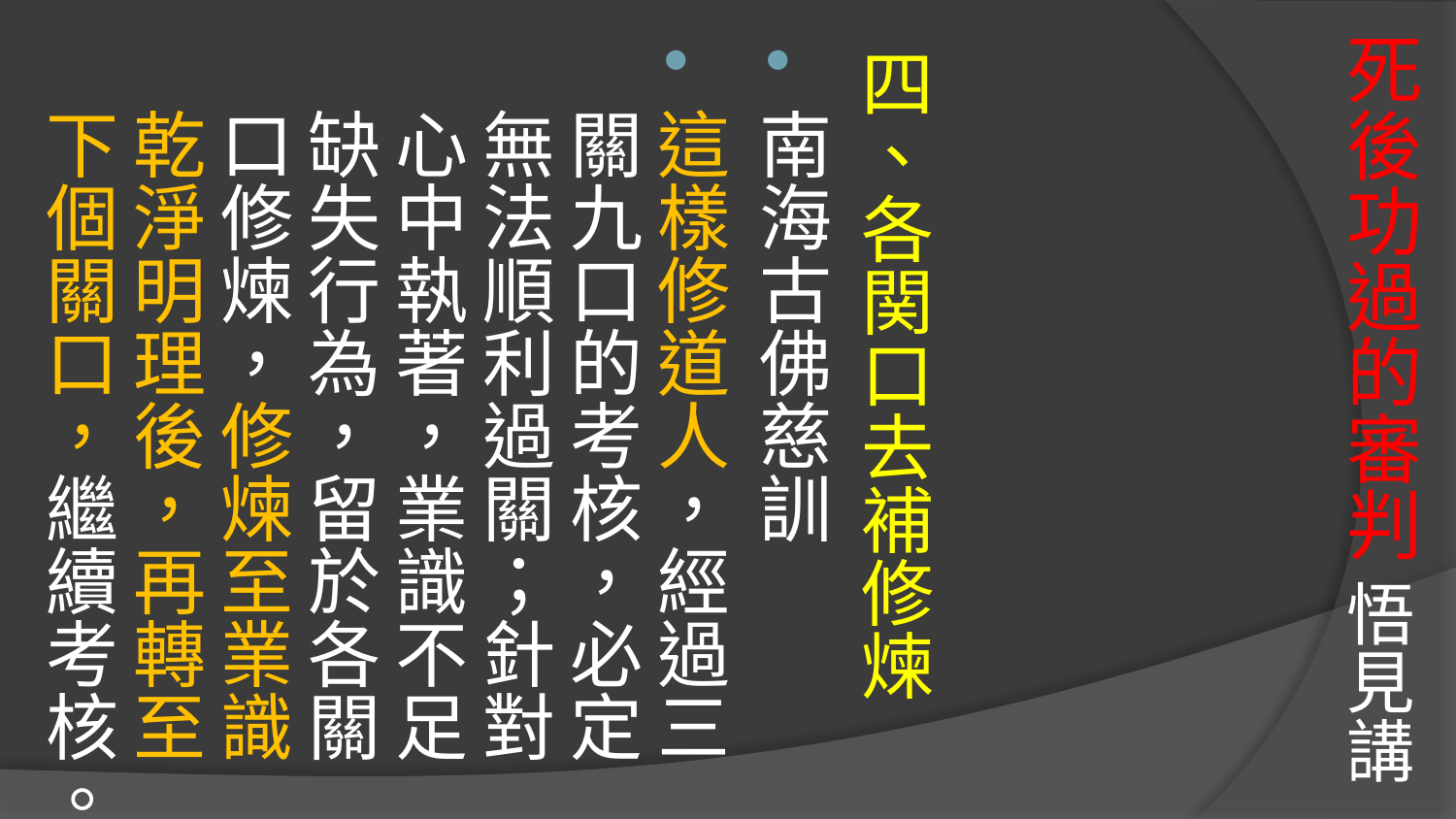

# 死後功過的審判 悟見講
四、各関口去補修煉
南海古佛慈訓
這樣修道人，經過三關九口的考核，必定無法順利過關；針對心中執著，業識不足缺失行為，留於各關口修煉，修煉至業識乾淨明理後，再轉至下個關口，繼續考核。